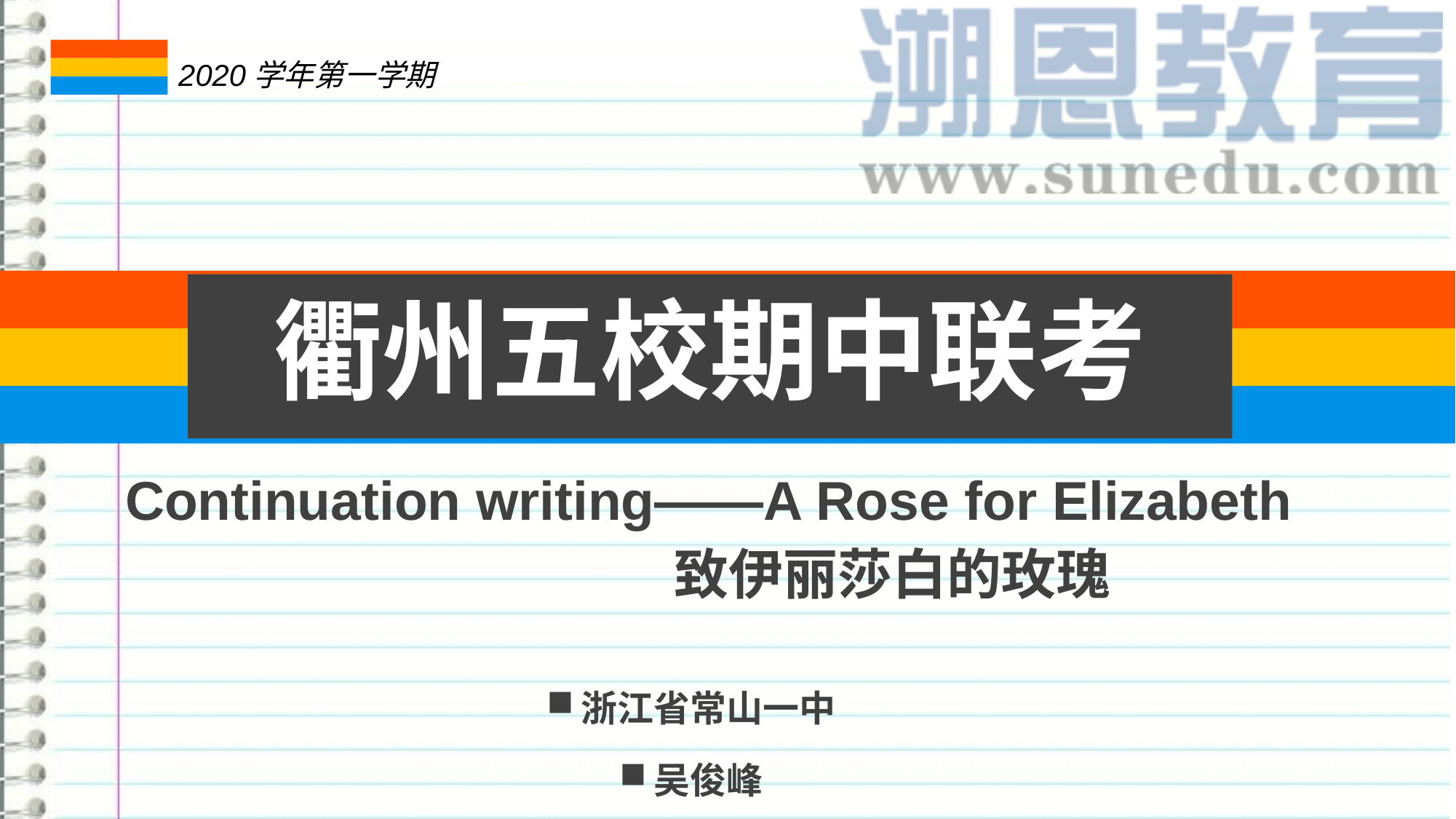

2020学年第一学期
衢州五校期中联考
   Continuation writing——A Rose for Elizabeth
                                               致伊丽莎白的玫瑰
浙江省常山一中
吴俊峰